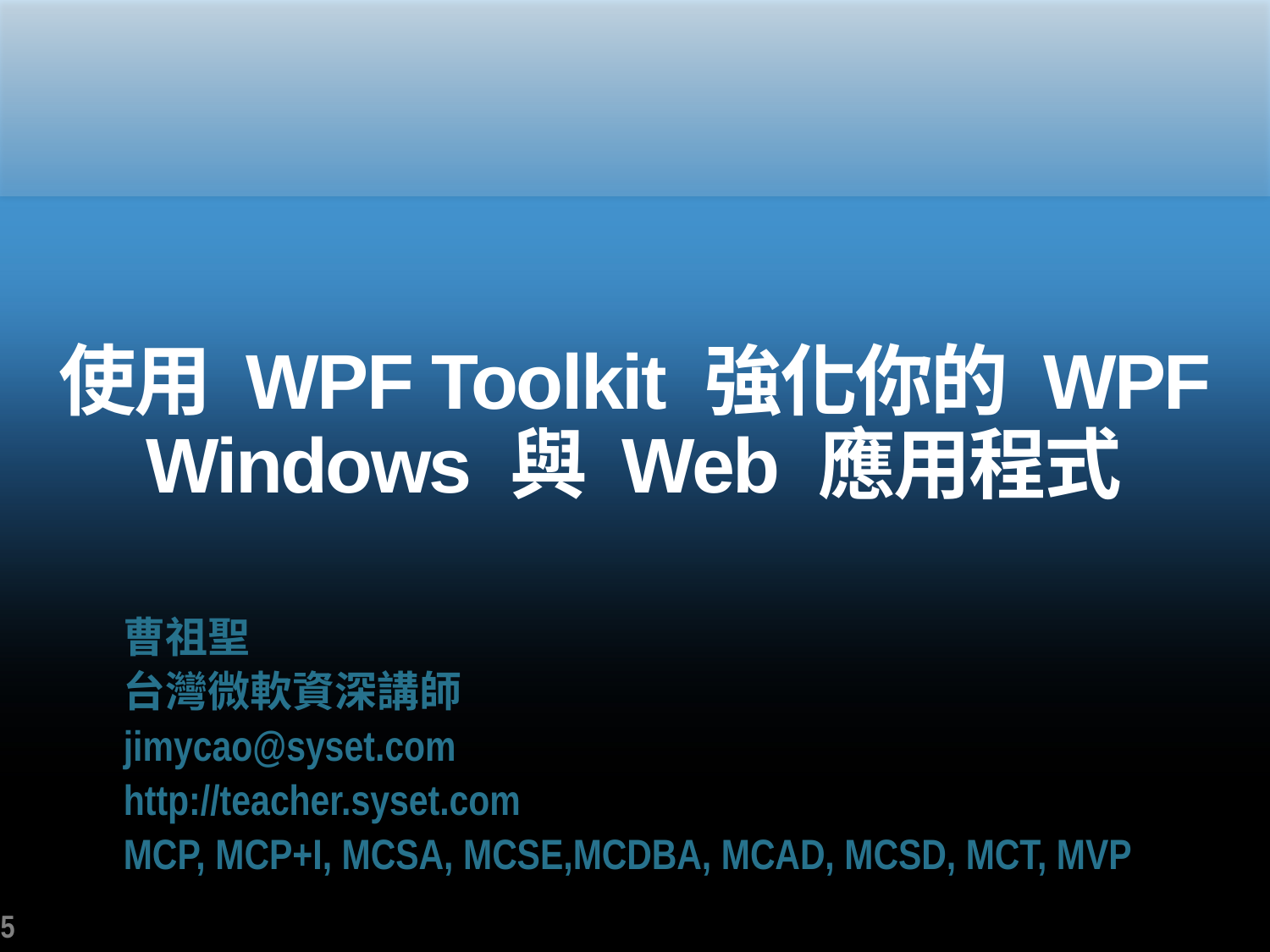

# 使用 WPF Toolkit 強化你的 WPF Windows 與 Web 應用程式
曹祖聖
台灣微軟資深講師
jimycao@syset.com
http://teacher.syset.com
MCP, MCP+I, MCSA, MCSE,MCDBA, MCAD, MCSD, MCT, MVP